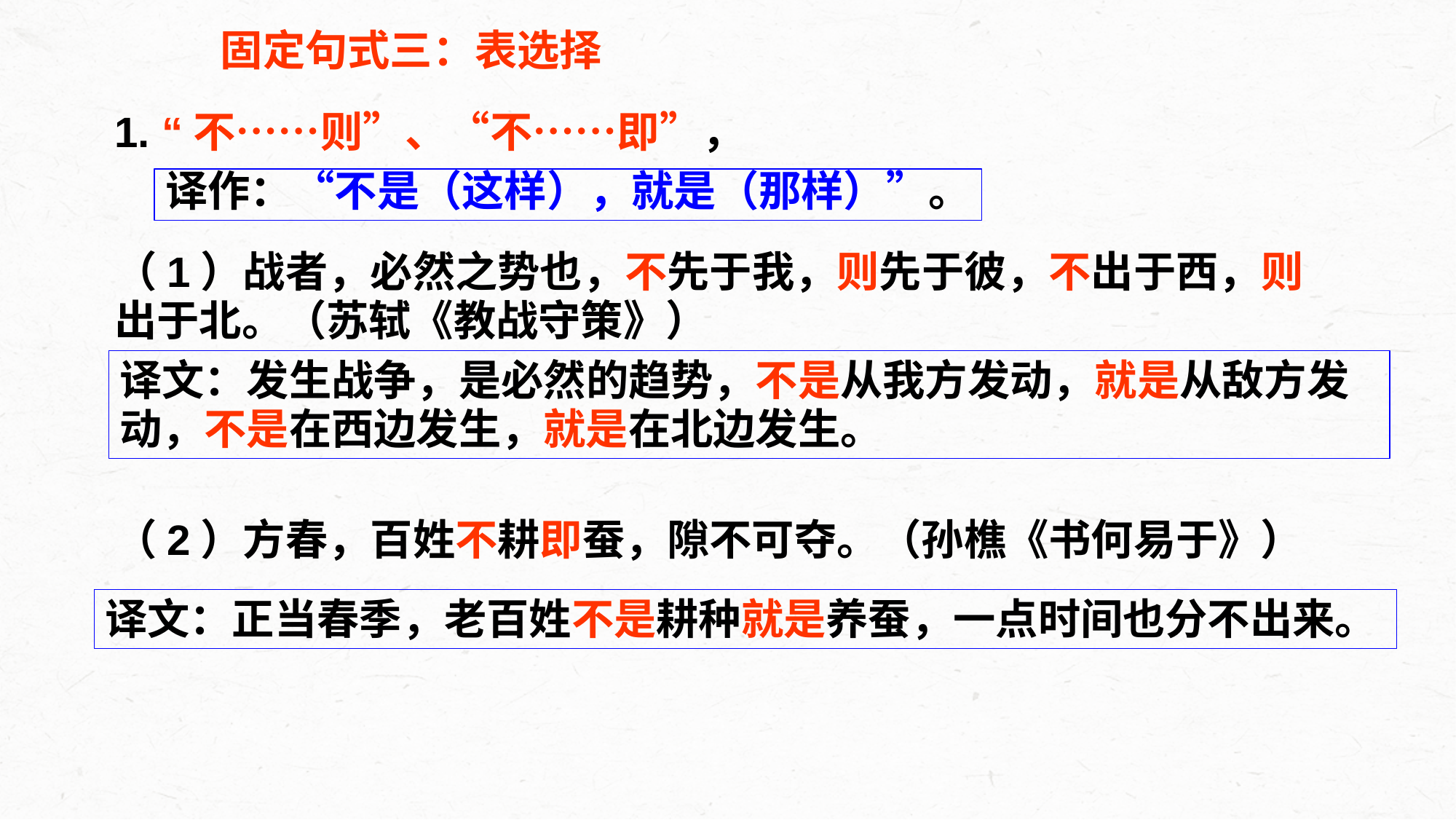

固定句式三：表选择
1. “不……则”、“不……即”，

（1）战者，必然之势也，不先于我，则先于彼，不出于西，则出于北。（苏轼《教战守策》）

（2）方春，百姓不耕即蚕，隙不可夺。（孙樵《书何易于》）
译作：“不是（这样），就是（那样）”。
译文：发生战争，是必然的趋势，不是从我方发动，就是从敌方发动，不是在西边发生，就是在北边发生。
译文：正当春季，老百姓不是耕种就是养蚕，一点时间也分不出来。